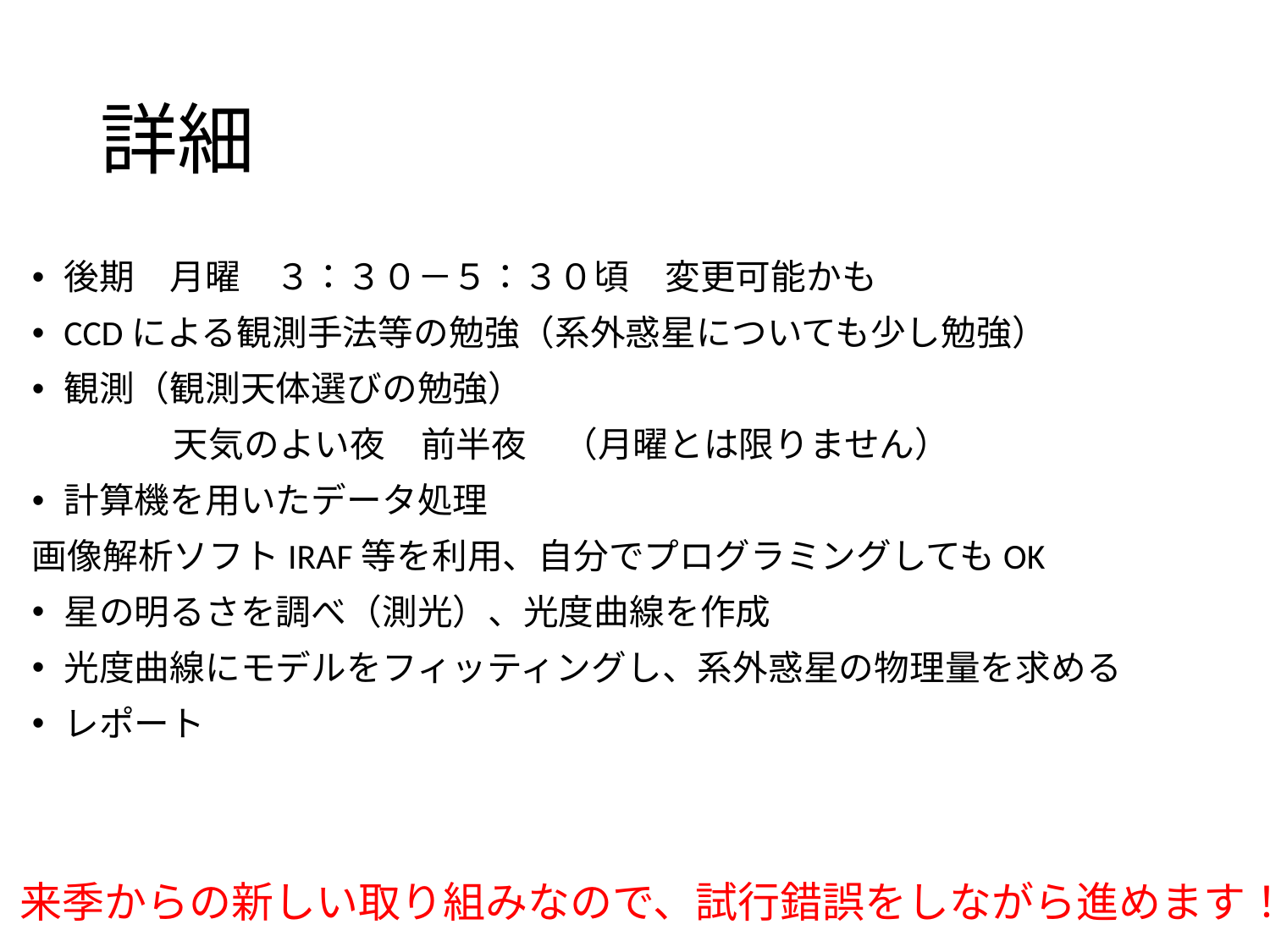

# 詳細
後期　月曜　３：３０－５：３０頃　変更可能かも
CCDによる観測手法等の勉強（系外惑星についても少し勉強）
観測（観測天体選びの勉強）
　　　　天気のよい夜　前半夜　（月曜とは限りません）
計算機を用いたデータ処理
画像解析ソフトIRAF等を利用、自分でプログラミングしてもOK
星の明るさを調べ（測光）、光度曲線を作成
光度曲線にモデルをフィッティングし、系外惑星の物理量を求める
レポート
来季からの新しい取り組みなので、試行錯誤をしながら進めます！